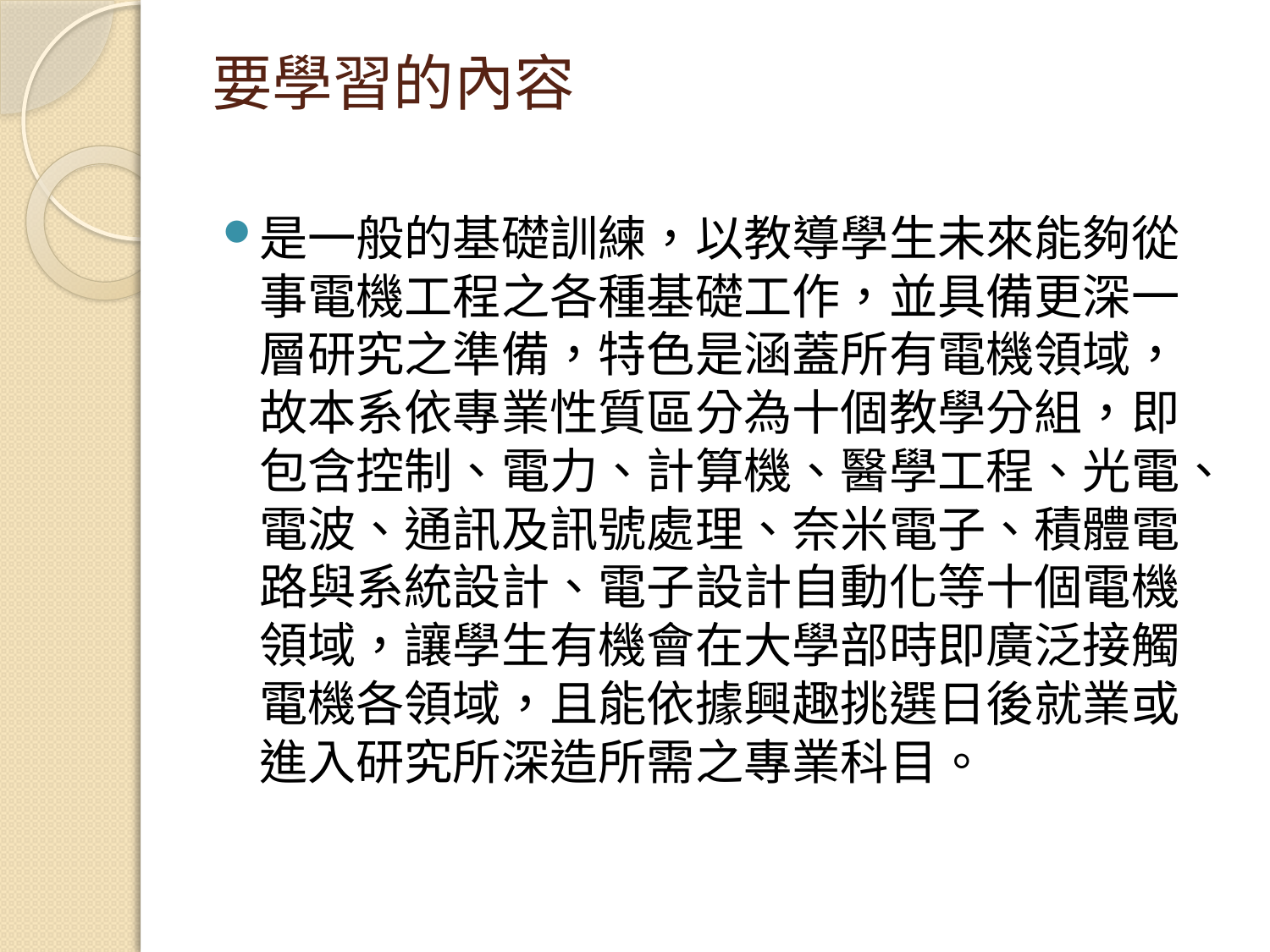

# 要學習的內容
是一般的基礎訓練，以教導學生未來能夠從事電機工程之各種基礎工作，並具備更深一層研究之準備，特色是涵蓋所有電機領域，故本系依專業性質區分為十個教學分組，即包含控制、電力、計算機、醫學工程、光電、電波、通訊及訊號處理、奈米電子、積體電路與系統設計、電子設計自動化等十個電機領域，讓學生有機會在大學部時即廣泛接觸電機各領域，且能依據興趣挑選日後就業或進入研究所深造所需之專業科目。